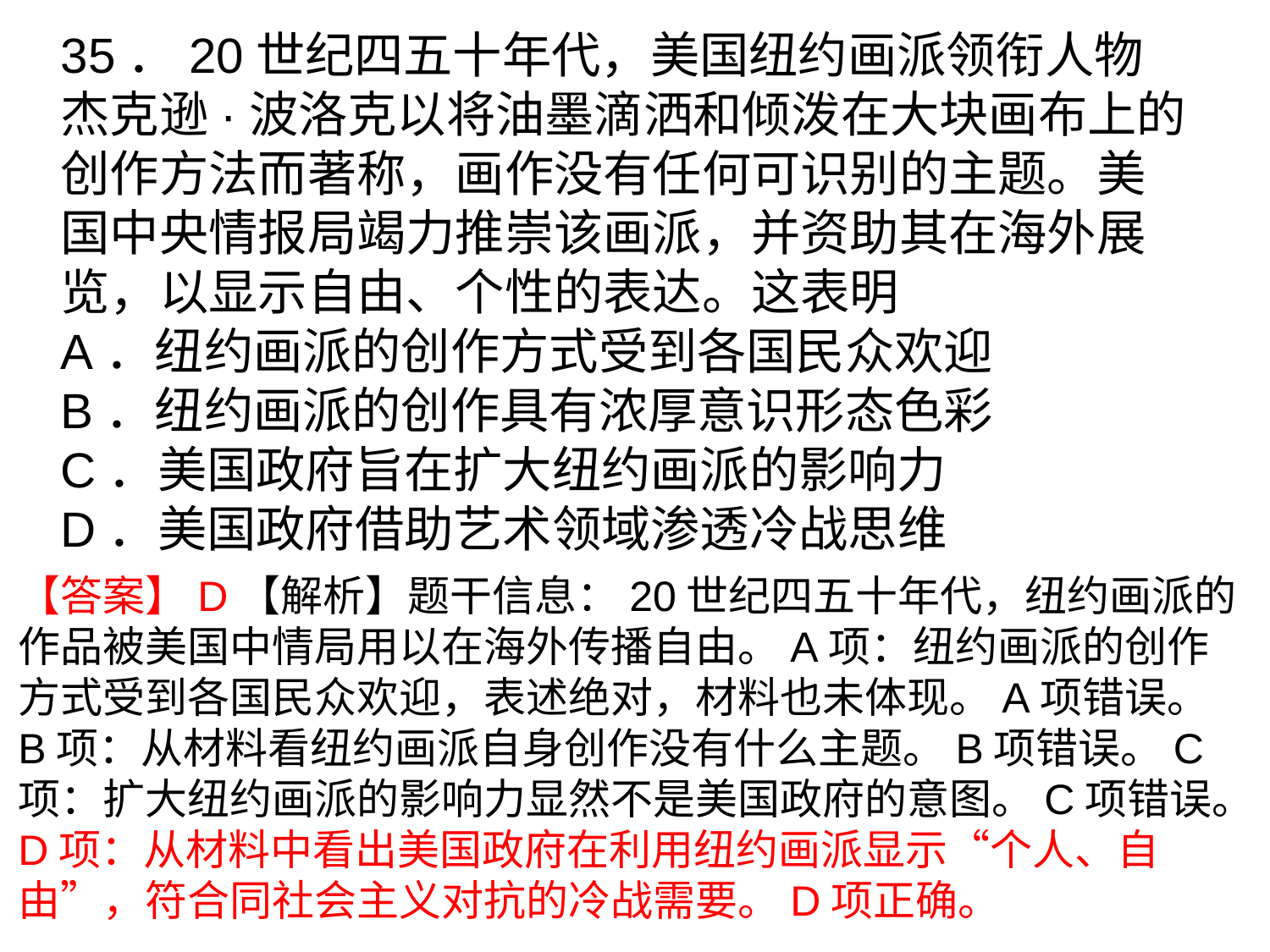

35．20世纪四五十年代，美国纽约画派领衔人物杰克逊·波洛克以将油墨滴洒和倾泼在大块画布上的创作方法而著称，画作没有任何可识别的主题。美国中央情报局竭力推崇该画派，并资助其在海外展览，以显示自由、个性的表达。这表明
A．纽约画派的创作方式受到各国民众欢迎
B．纽约画派的创作具有浓厚意识形态色彩
C．美国政府旨在扩大纽约画派的影响力
D．美国政府借助艺术领域渗透冷战思维
【答案】D【解析】题干信息：20世纪四五十年代，纽约画派的作品被美国中情局用以在海外传播自由。A项：纽约画派的创作方式受到各国民众欢迎，表述绝对，材料也未体现。A项错误。
B项：从材料看纽约画派自身创作没有什么主题。B项错误。C项：扩大纽约画派的影响力显然不是美国政府的意图。C项错误。D项：从材料中看出美国政府在利用纽约画派显示“个人、自由”，符合同社会主义对抗的冷战需要。D项正确。